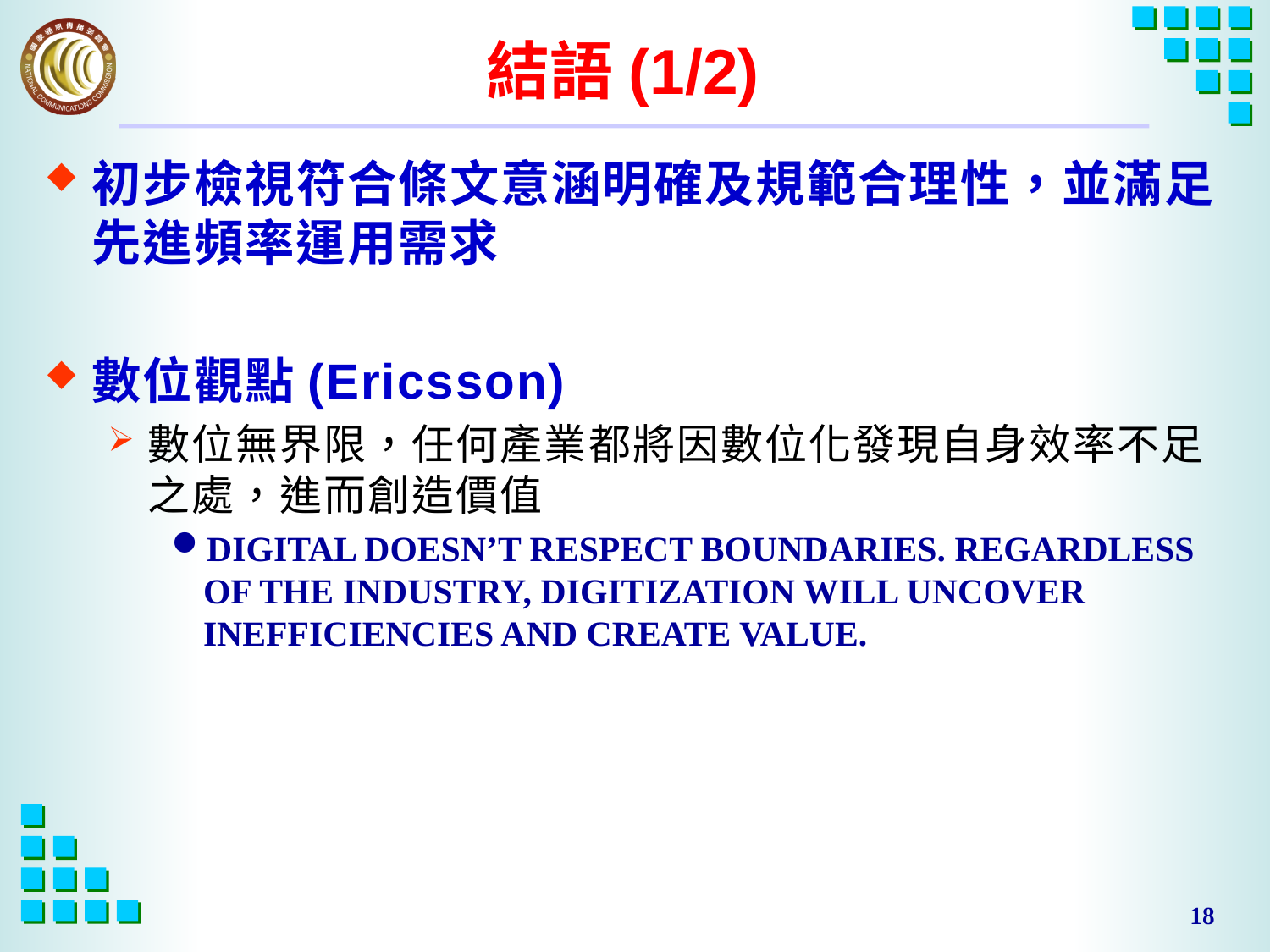

# 結語(1/2)
初步檢視符合條文意涵明確及規範合理性，並滿足先進頻率運用需求

數位觀點(Ericsson)
數位無界限，任何產業都將因數位化發現自身效率不足之處，進而創造價值
DIGITAL DOESN’T RESPECT BOUNDARIES. REGARDLESS OF THE INDUSTRY, DIGITIZATION WILL UNCOVER INEFFICIENCIES AND CREATE VALUE.